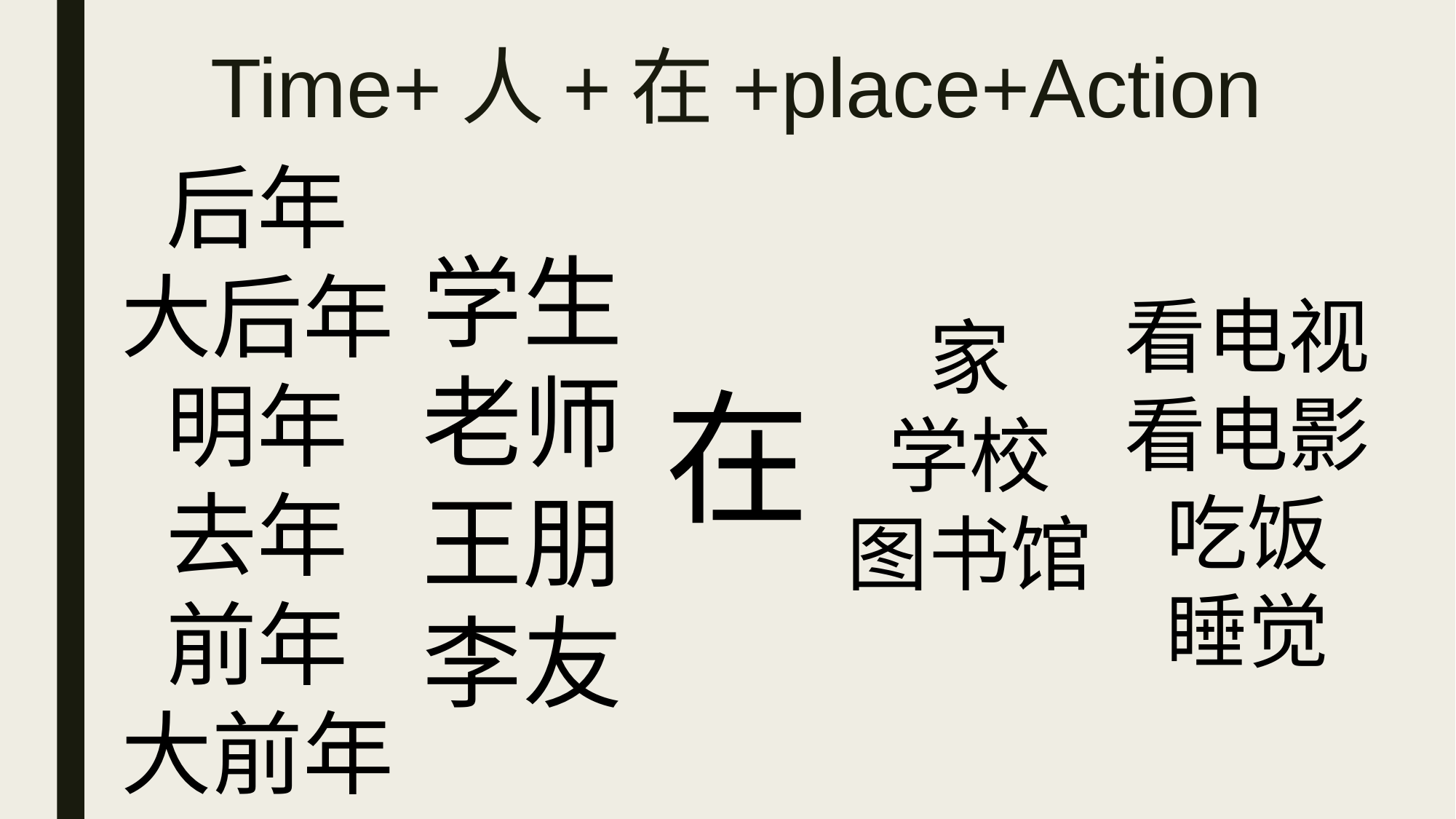

# Time+人+在+place+Action
后年
大后年明年
去年
前年
大前年
学生
老师
王朋
李友
看电视
看电影
吃饭
睡觉
家
学校
图书馆
在